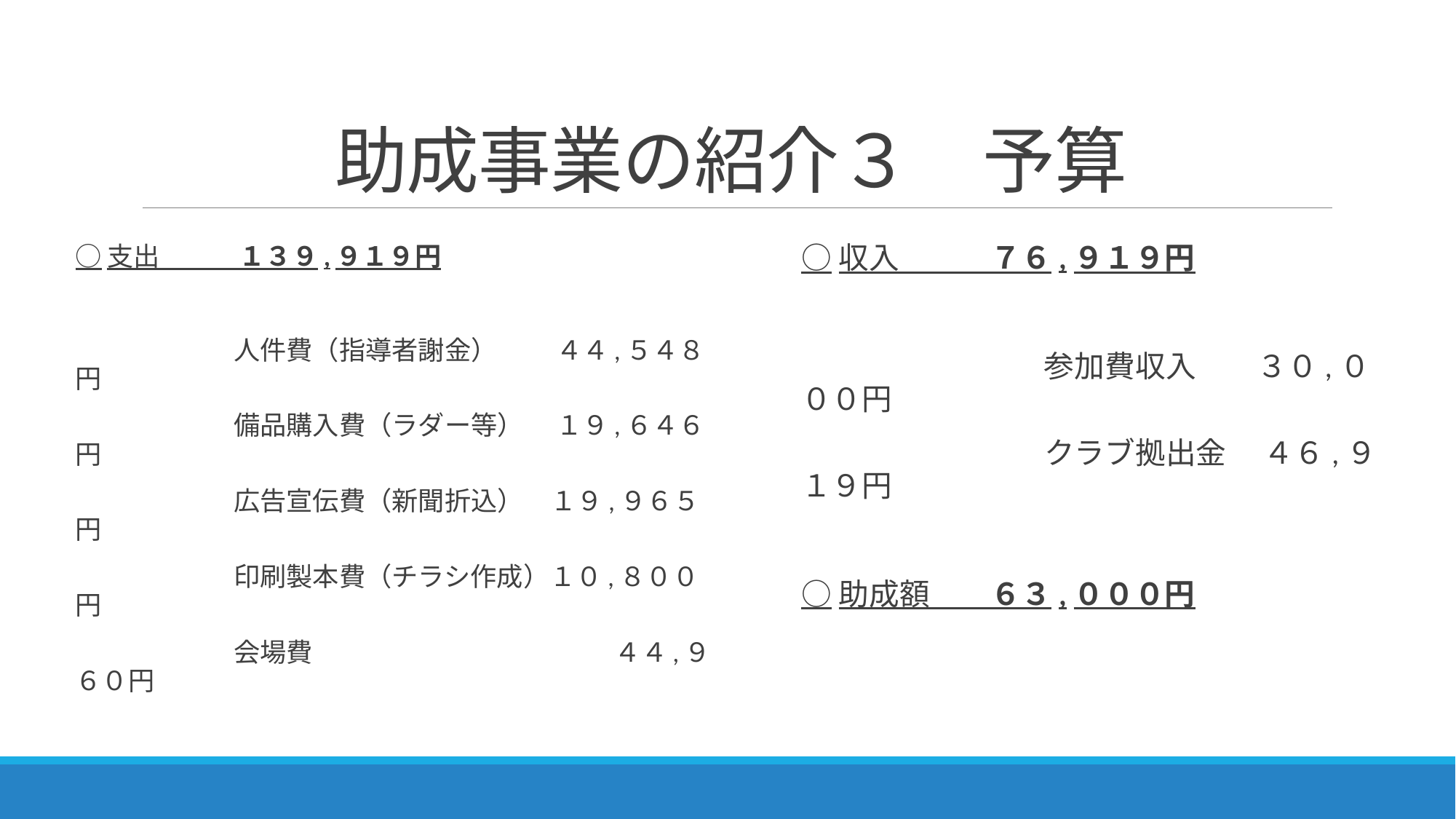

# 助成事業の紹介３　予算
○支出　　　１３９,９１９円

　　　　　　人件費（指導者謝金）　　 ４４,５４８円
　　　　　　備品購入費（ラダー等） 　１９,６４６円
　　　　　　広告宣伝費（新聞折込）　１９,９６５円
　　　　　　印刷製本費（チラシ作成）１０,８００円
　　　　　　会場費　　　　　　　　　　　  ４４,９６０円

○収入　　　７６,９１９円

　　　　　　　　参加費収入　　３０,０００円
　　　　　　　　クラブ拠出金　 ４６,９１９円

○助成額　　６３,０００円